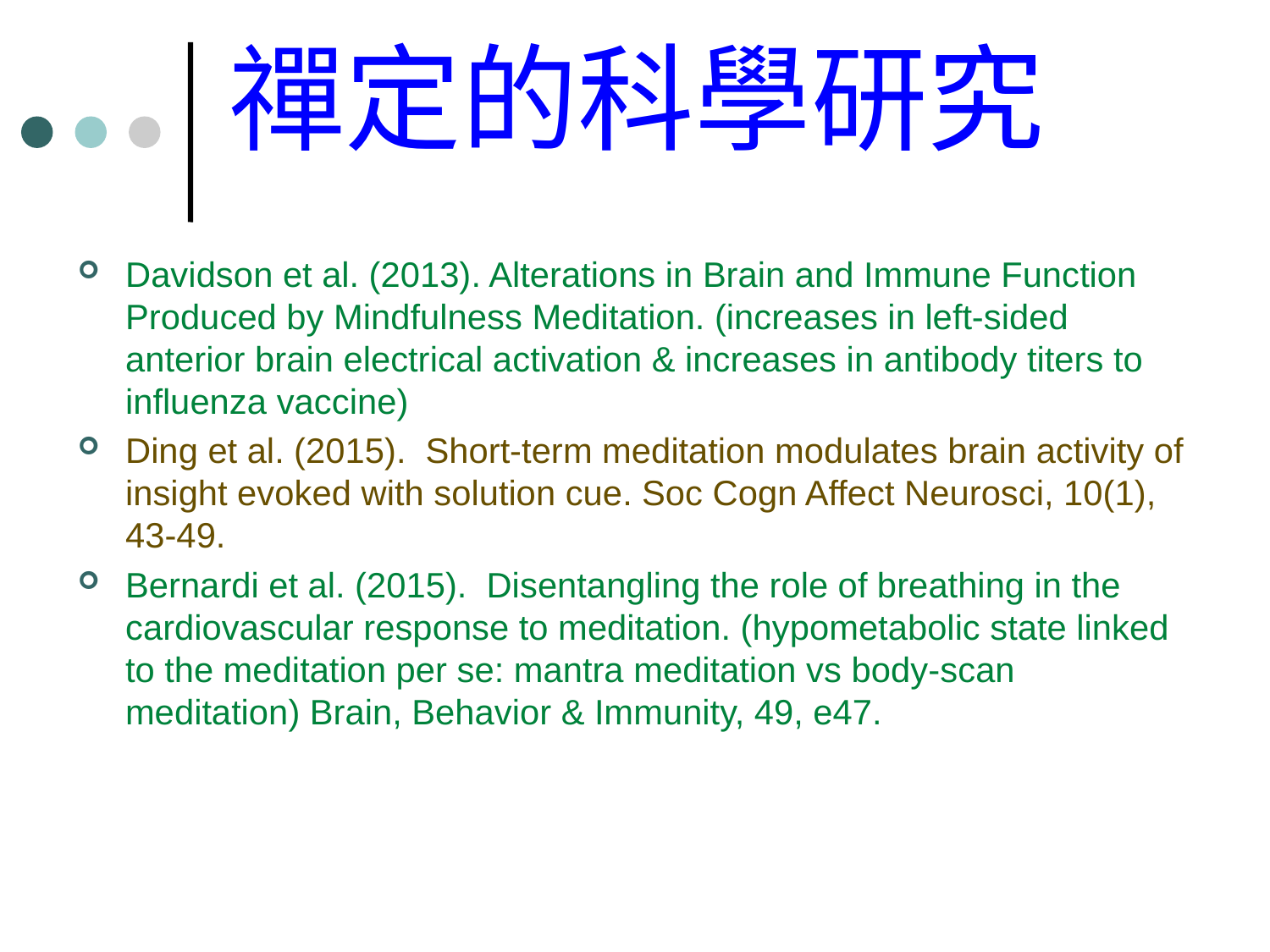

# 禪定的科學研究

Davidson et al. (2013). Alterations in Brain and Immune Function Produced by Mindfulness Meditation. (increases in left-sided anterior brain electrical activation & increases in antibody titers to influenza vaccine)
Ding et al. (2015).  Short-term meditation modulates brain activity of insight evoked with solution cue. Soc Cogn Affect Neurosci, 10(1), 43-49.
Bernardi et al. (2015).  Disentangling the role of breathing in the cardiovascular response to meditation. (hypometabolic state linked to the meditation per se: mantra meditation vs body-scan meditation) Brain, Behavior & Immunity, 49, e47.